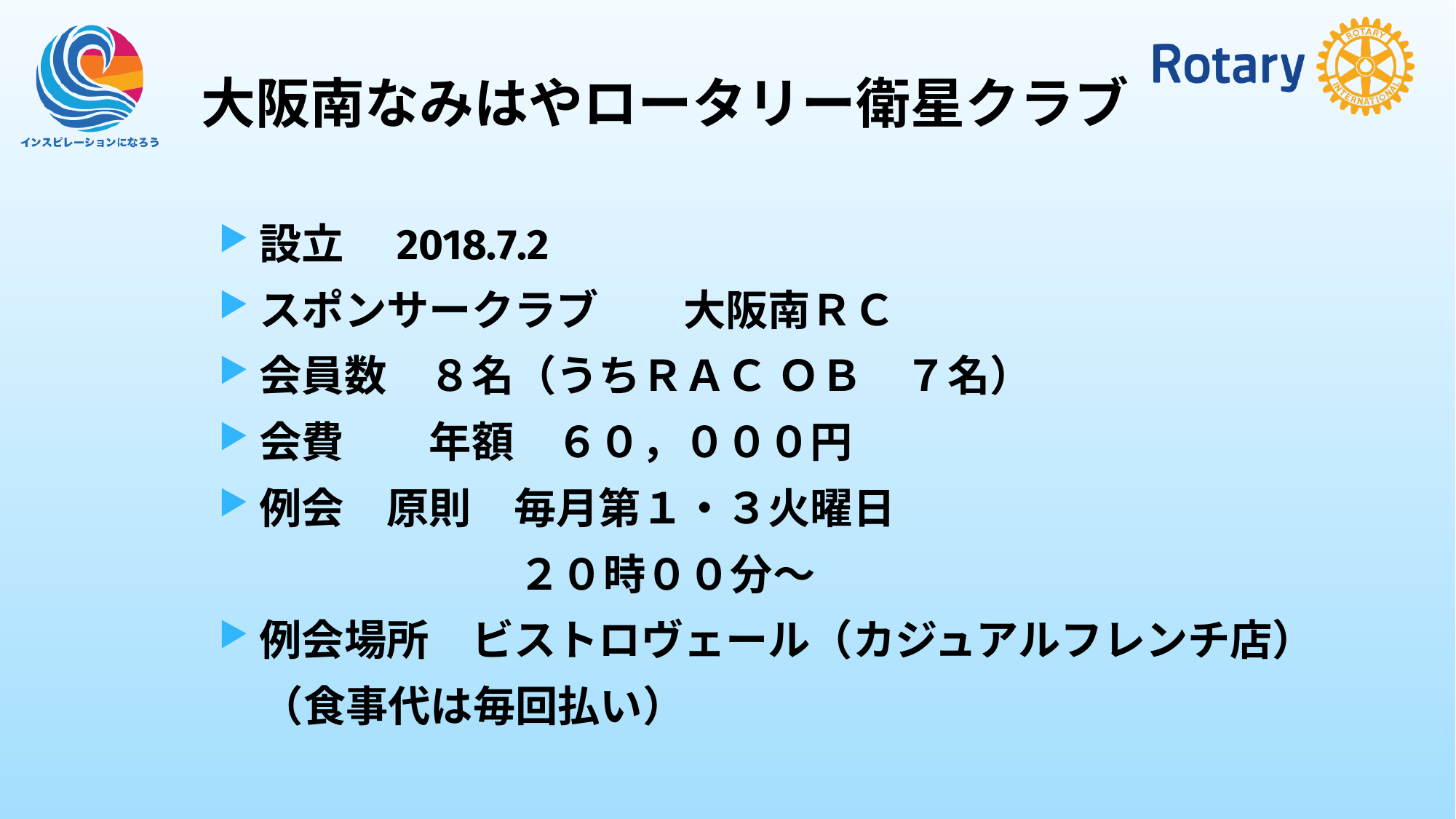

大阪南なみはやロータリー衛星クラブ
設立　2018.7.2
スポンサークラブ　　大阪南ＲＣ
会員数　８名（うちＲＡＣ ＯＢ　７名）
会費　　年額　６０，０００円
例会　原則　毎月第１・３火曜日
２０時００分～
例会場所　ビストロヴェール（カジュアルフレンチ店）
　（食事代は毎回払い）